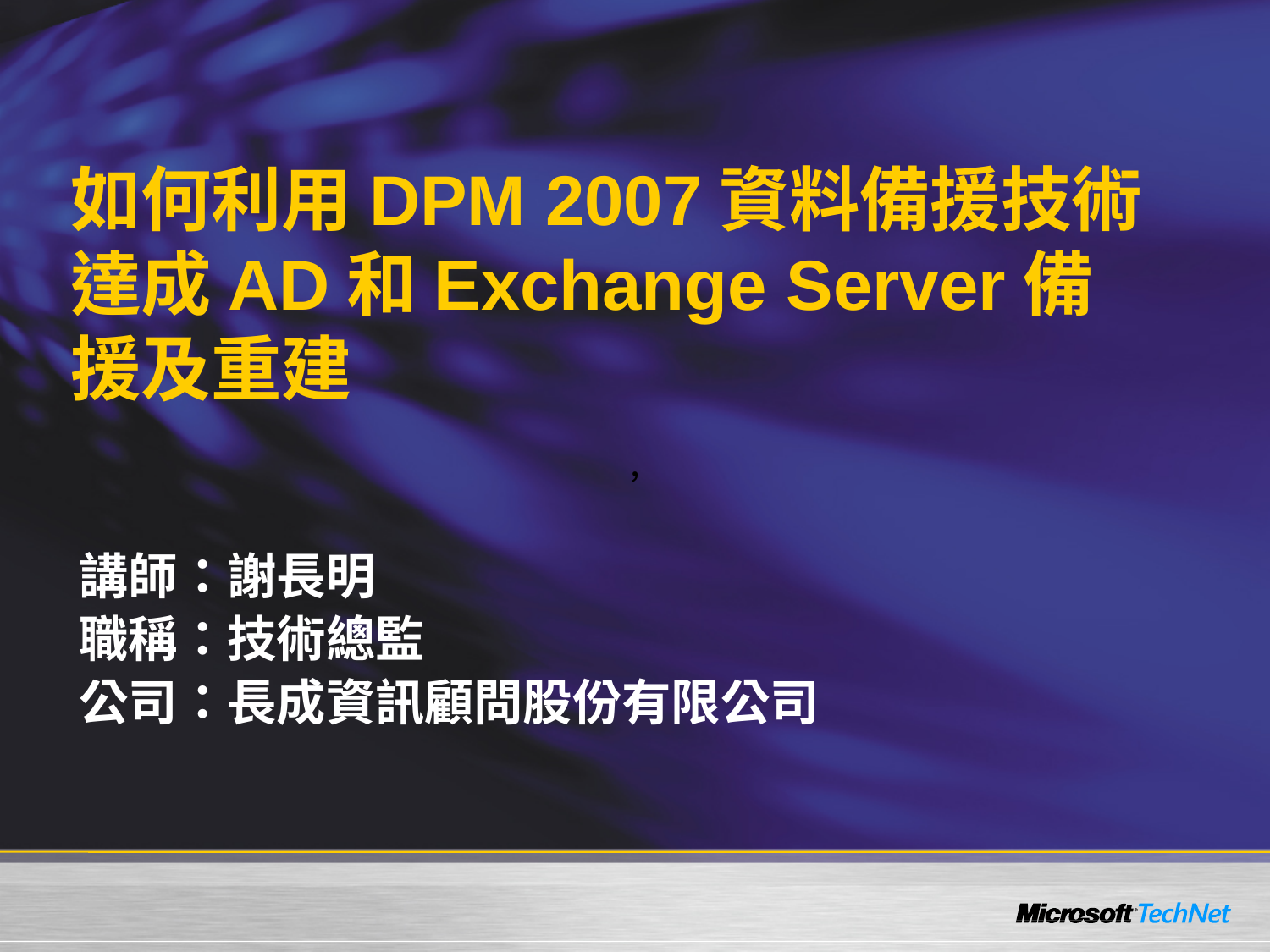

# 如何利用DPM 2007資料備援技術 達成AD和Exchange Server備援及重建
講師：謝長明
職稱：技術總監
公司：長成資訊顧問股份有限公司